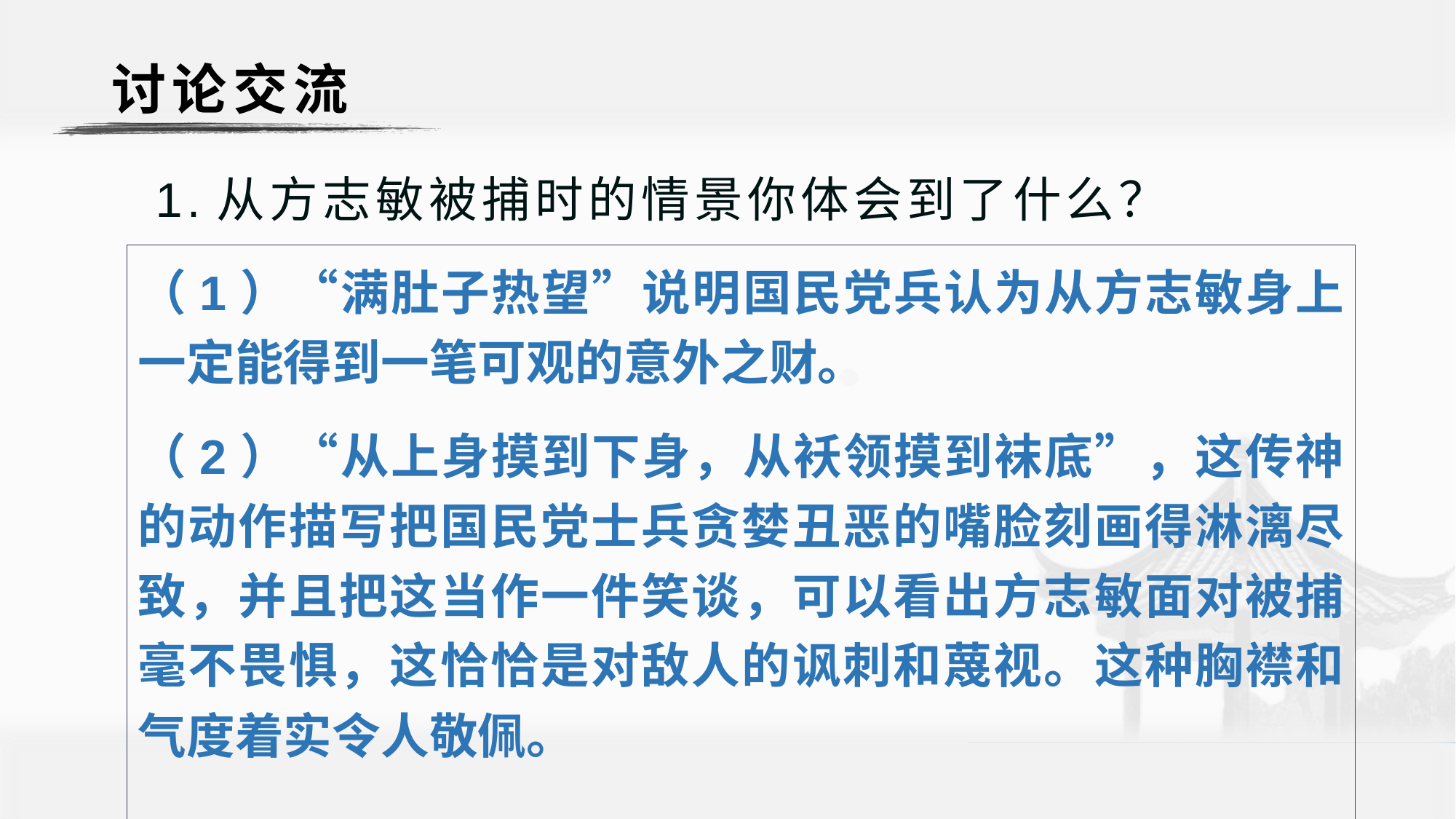

讨论交流
1.从方志敏被捕时的情景你体会到了什么？
（1）“满肚子热望”说明国民党兵认为从方志敏身上一定能得到一笔可观的意外之财。
（2）“从上身摸到下身，从袄领摸到袜底”，这传神的动作描写把国民党士兵贪婪丑恶的嘴脸刻画得淋漓尽致，并且把这当作一件笑谈，可以看出方志敏面对被捕毫不畏惧，这恰恰是对敌人的讽刺和蔑视。这种胸襟和气度着实令人敬佩。